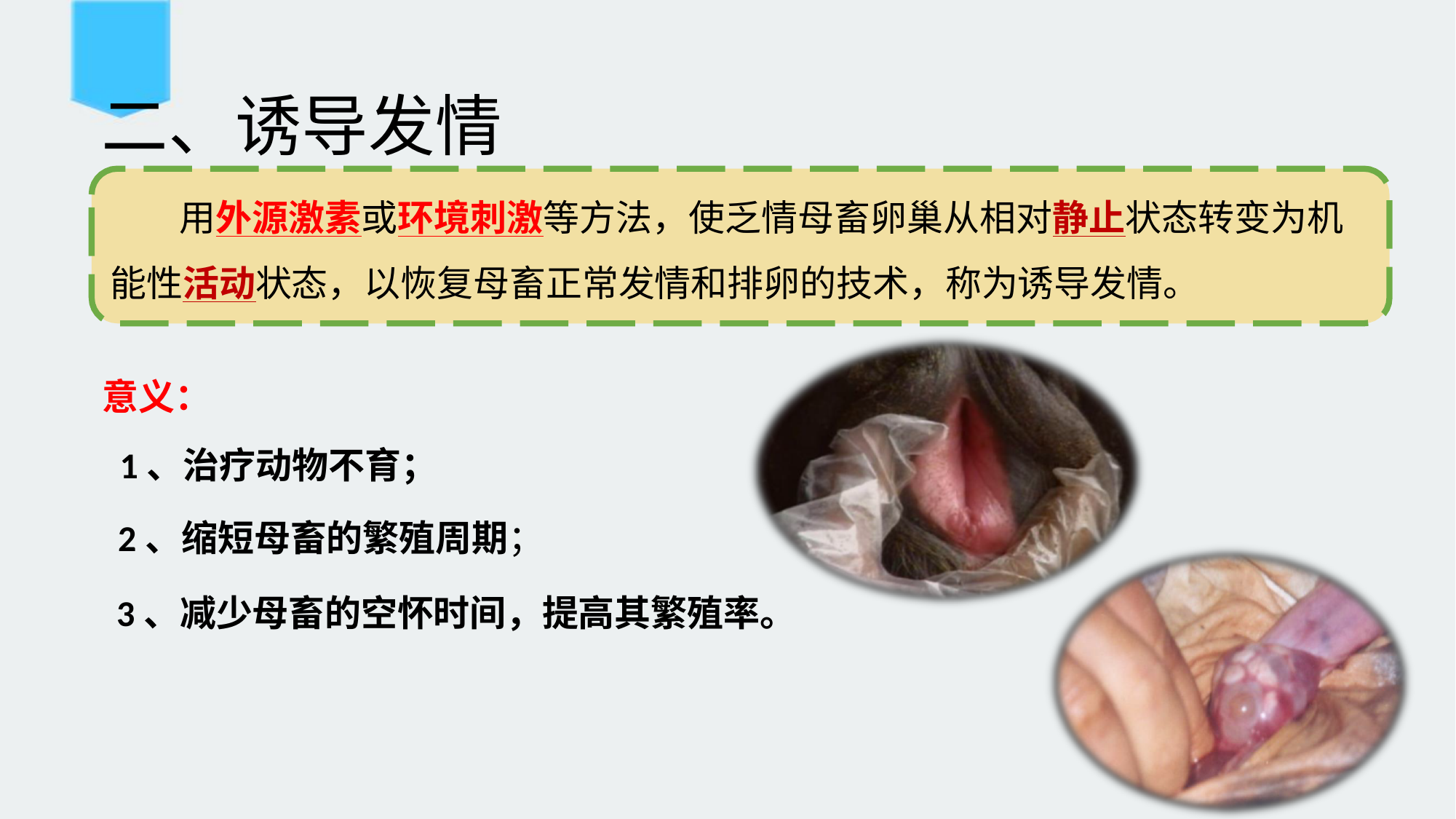

# 二、诱导发情

用外源激素或环境刺激等方法，使乏情母畜卵巢从相对静止状态转变为机
能性活动状态，以恢复母畜正常发情和排卵的技术，称为诱导发情。

意义：
1、治疗动物不育；
2、缩短母畜的繁殖周期；
3、减少母畜的空怀时间，提高其繁殖率。